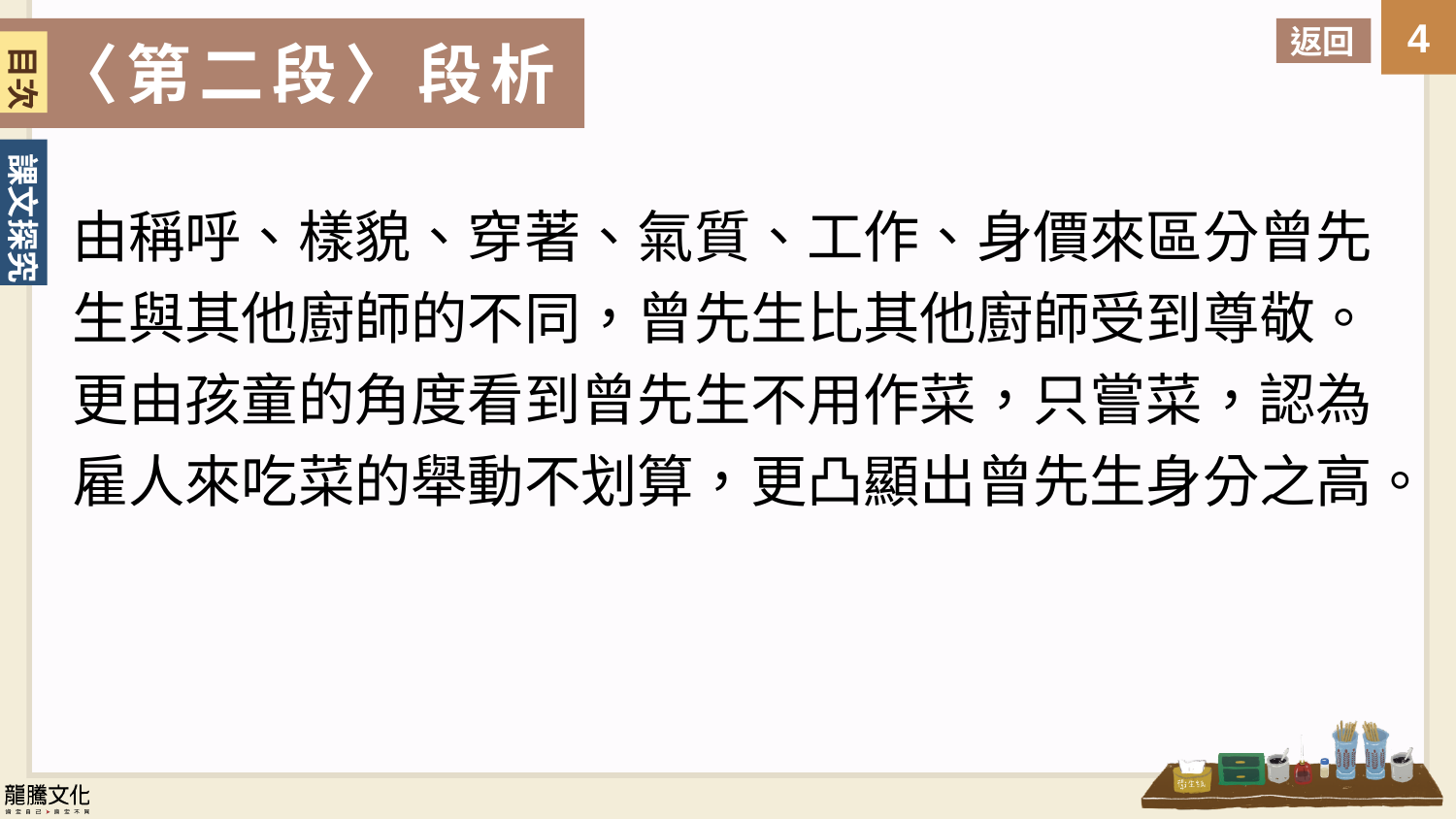

返回
〈第二段〉段析
目次
由稱呼、樣貌、穿著、氣質、工作、身價來區分曾先生與其他廚師的不同，曾先生比其他廚師受到尊敬。更由孩童的角度看到曾先生不用作菜，只嘗菜，認為雇人來吃菜的舉動不划算，更凸顯出曾先生身分之高。